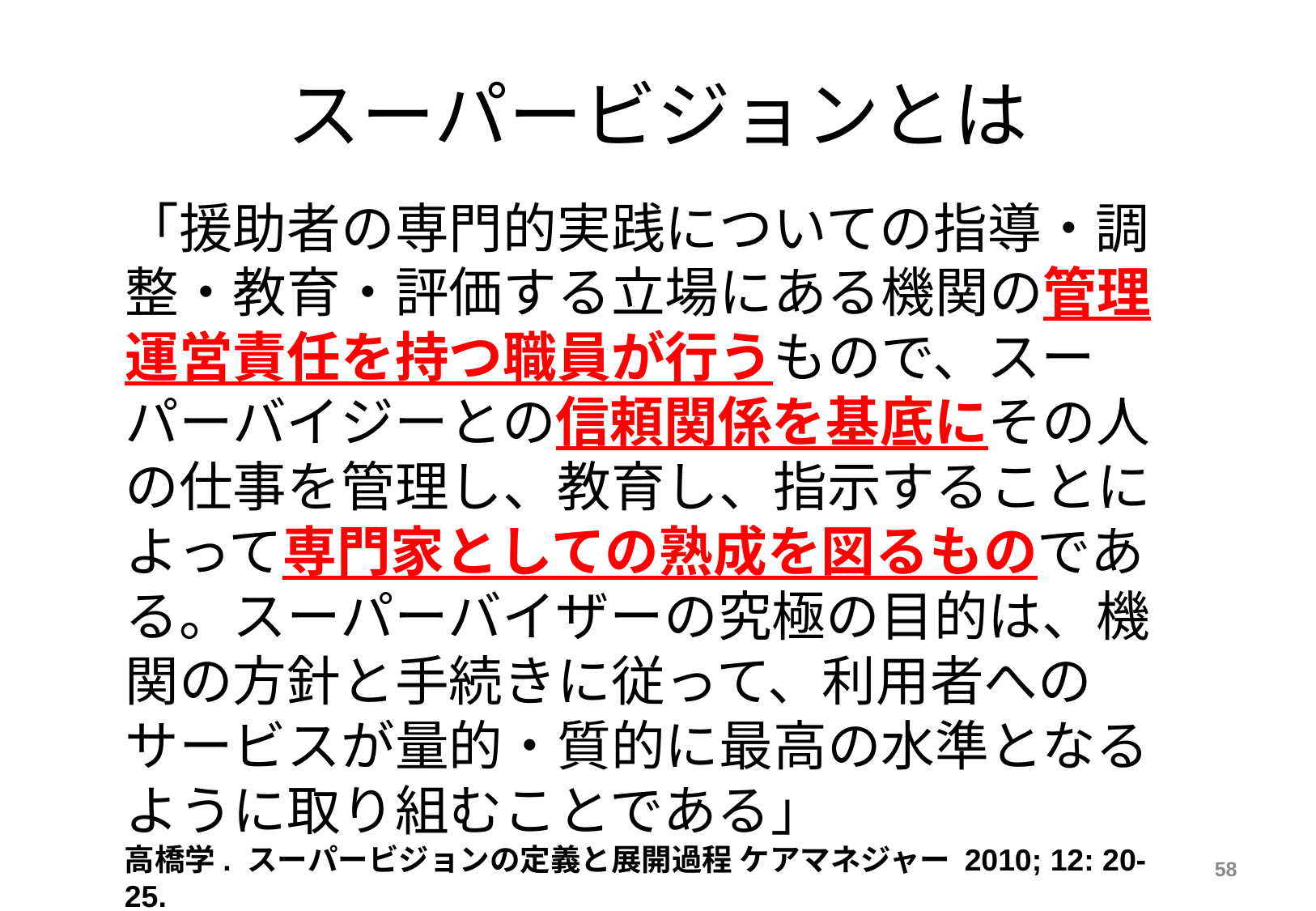

# スーパービジョンとは
「援助者の専門的実践についての指導・調整・教育・評価する立場にある機関の管理運営責任を持つ職員が行うもので、スーパーバイジーとの信頼関係を基底にその人の仕事を管理し、教育し、指示することによって専門家としての熟成を図るものである。スーパーバイザーの究極の目的は、機関の方針と手続きに従って、利用者へのサービスが量的・質的に最高の水準となるように取り組むことである」
高橋学. スーパービジョンの定義と展開過程 ケアマネジャー 2010; 12: 20-25.
58